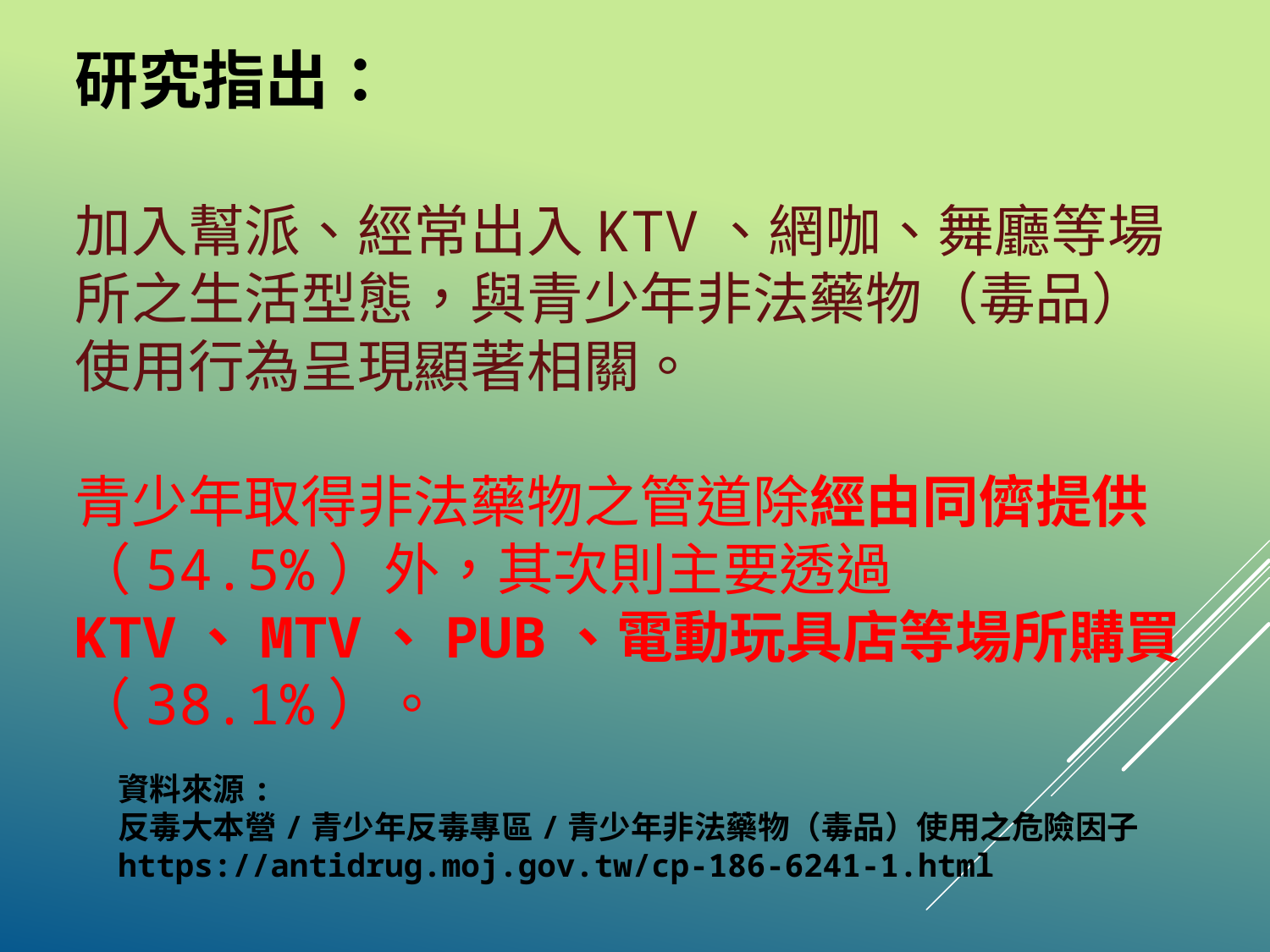

研究指出：
加入幫派、經常出入KTV、網咖、舞廳等場所之生活型態，與青少年非法藥物（毒品）使用行為呈現顯著相關。

青少年取得非法藥物之管道除經由同儕提供（54.5%）外，其次則主要透過KTV、MTV、PUB、電動玩具店等場所購買（38.1%）。

資料來源:
反毒大本營/青少年反毒專區/青少年非法藥物（毒品）使用之危險因子
https://antidrug.moj.gov.tw/cp-186-6241-1.html